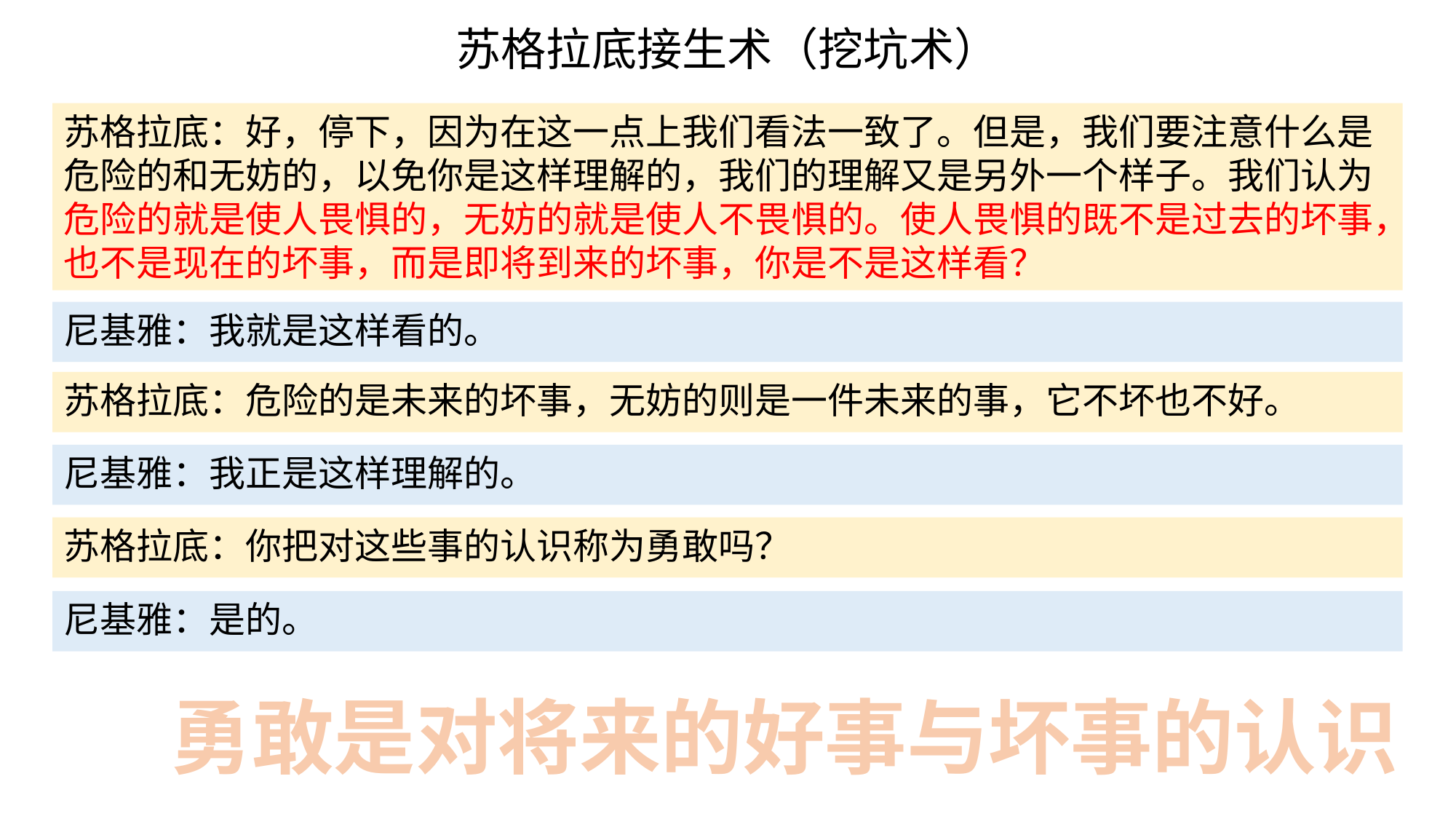

# 苏格拉底接生术（挖坑术）
苏格拉底：好，停下，因为在这一点上我们看法一致了。但是，我们要注意什么是危险的和无妨的，以免你是这样理解的，我们的理解又是另外一个样子。我们认为危险的就是使人畏惧的，无妨的就是使人不畏惧的。使人畏惧的既不是过去的坏事，也不是现在的坏事，而是即将到来的坏事，你是不是这样看？
尼基雅：我就是这样看的。
苏格拉底：危险的是未来的坏事，无妨的则是一件未来的事，它不坏也不好。
尼基雅：我正是这样理解的。
苏格拉底：你把对这些事的认识称为勇敢吗？
尼基雅：是的。
勇敢是对将来的好事与坏事的认识